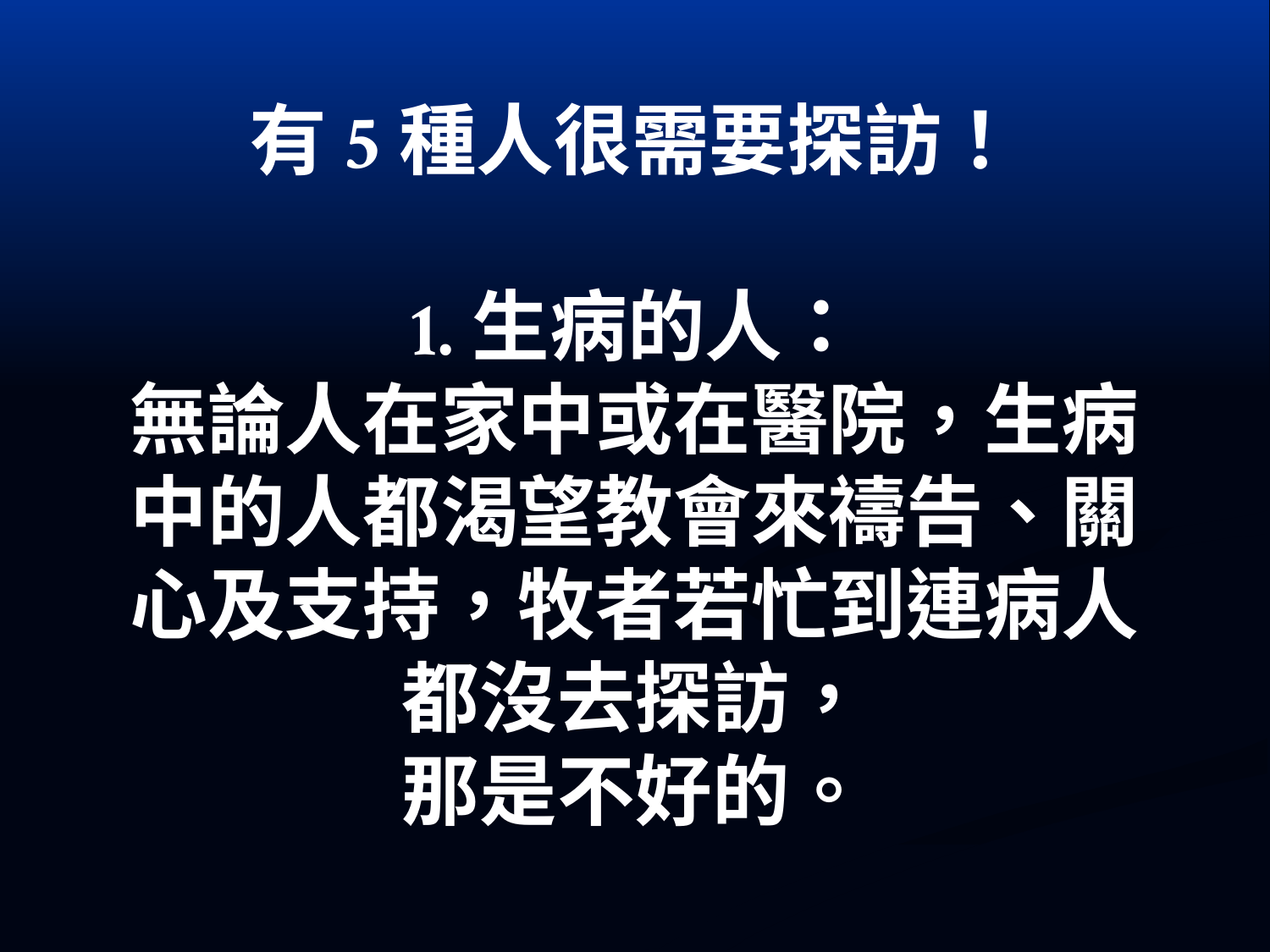

# 有5種人很需要探訪！

1.生病的人：
無論人在家中或在醫院，生病中的人都渴望教會來禱告、關心及支持，牧者若忙到連病人都沒去探訪，
那是不好的。